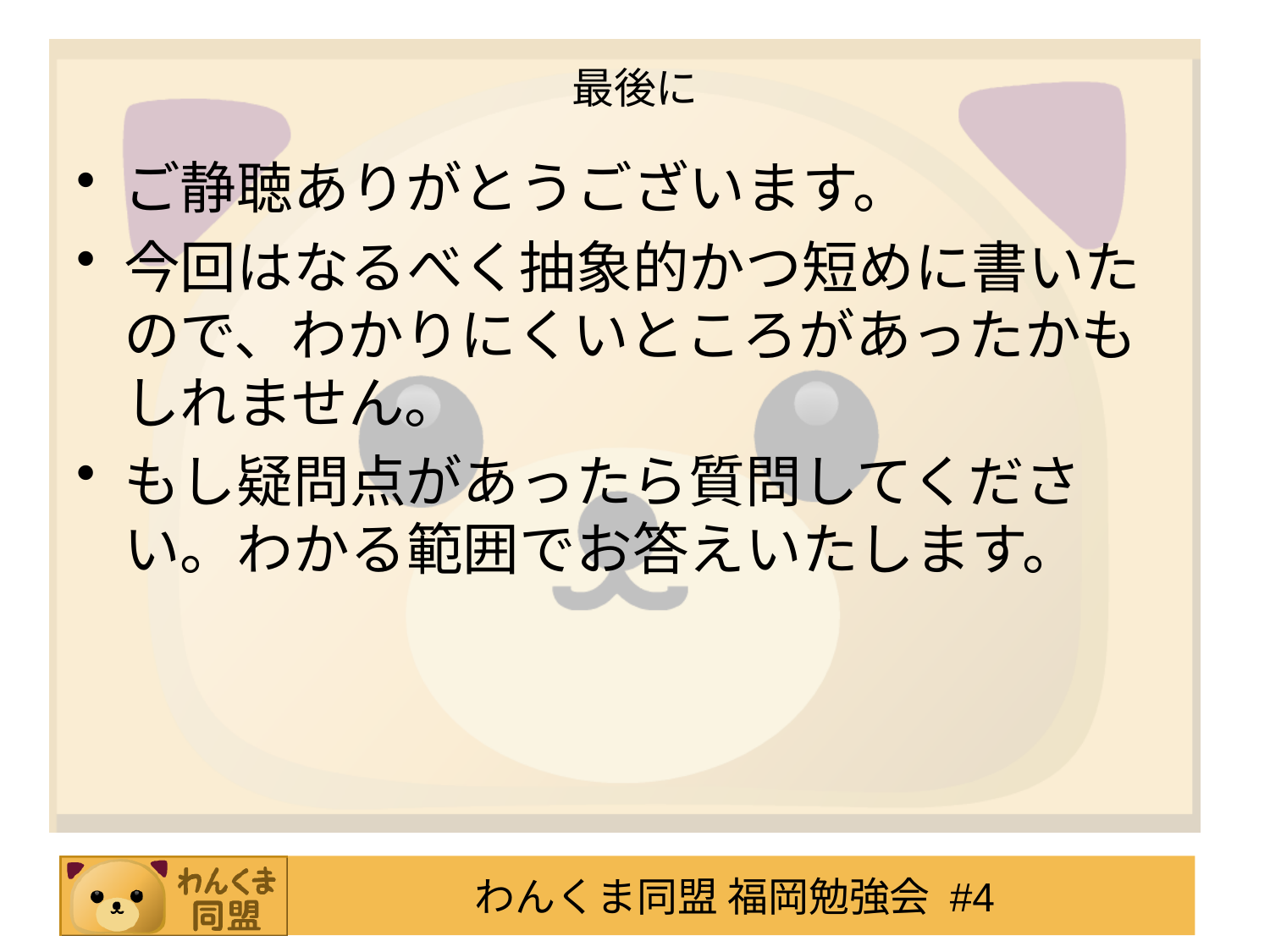

# 最後に
ご静聴ありがとうございます。
今回はなるべく抽象的かつ短めに書いたので、わかりにくいところがあったかもしれません。
もし疑問点があったら質問してください。わかる範囲でお答えいたします。